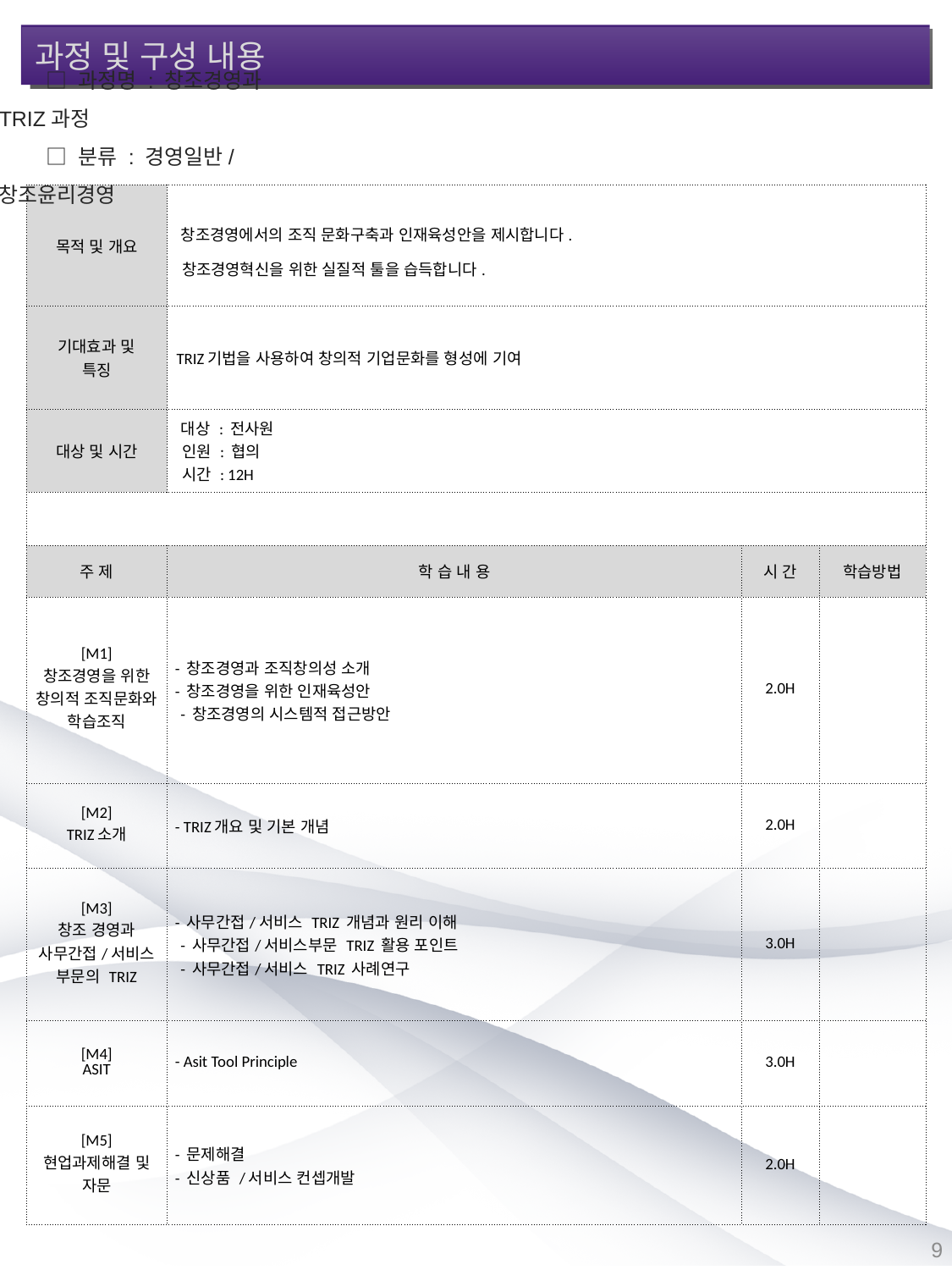

과정 및 구성 내용
□ 과정명 : 창조경영과 TRIZ과정
□ 분류 : 경영일반/창조윤리경영
| 목적 및 개요 | 창조경영에서의 조직 문화구축과 인재육성안을 제시합니다. 창조경영혁신을 위한 실질적 툴을 습득합니다. |  |  |
| --- | --- | --- | --- |
| 기대효과 및 특징 | TRIZ기법을 사용하여 창의적 기업문화를 형성에 기여 |  |  |
| 대상 및 시간 | 대상 : 전사원 인원 : 협의 시간 : 12H |  |  |
|  |  |  |  |
| 주 제 | 학 습 내 용 | 시 간 | 학습방법 |
| [M1] 창조경영을 위한 창의적 조직문화와 학습조직 | - 창조경영과 조직창의성 소개 - 창조경영을 위한 인재육성안 - 창조경영의 시스템적 접근방안 | 2.0H |  |
| [M2] TRIZ소개 | - TRIZ개요 및 기본 개념 | 2.0H |  |
| [M3] 창조 경영과 사무간접/서비스 부문의 TRIZ | - 사무간접/서비스 TRIZ 개념과 원리 이해 - 사무간접/서비스부문 TRIZ 활용 포인트 - 사무간접/서비스 TRIZ 사례연구 | 3.0H |  |
| [M4] ASIT | - Asit Tool Principle | 3.0H |  |
| [M5] 현업과제해결 및 자문 | - 문제해결 - 신상품 /서비스 컨셉개발 | 2.0H |  |
9